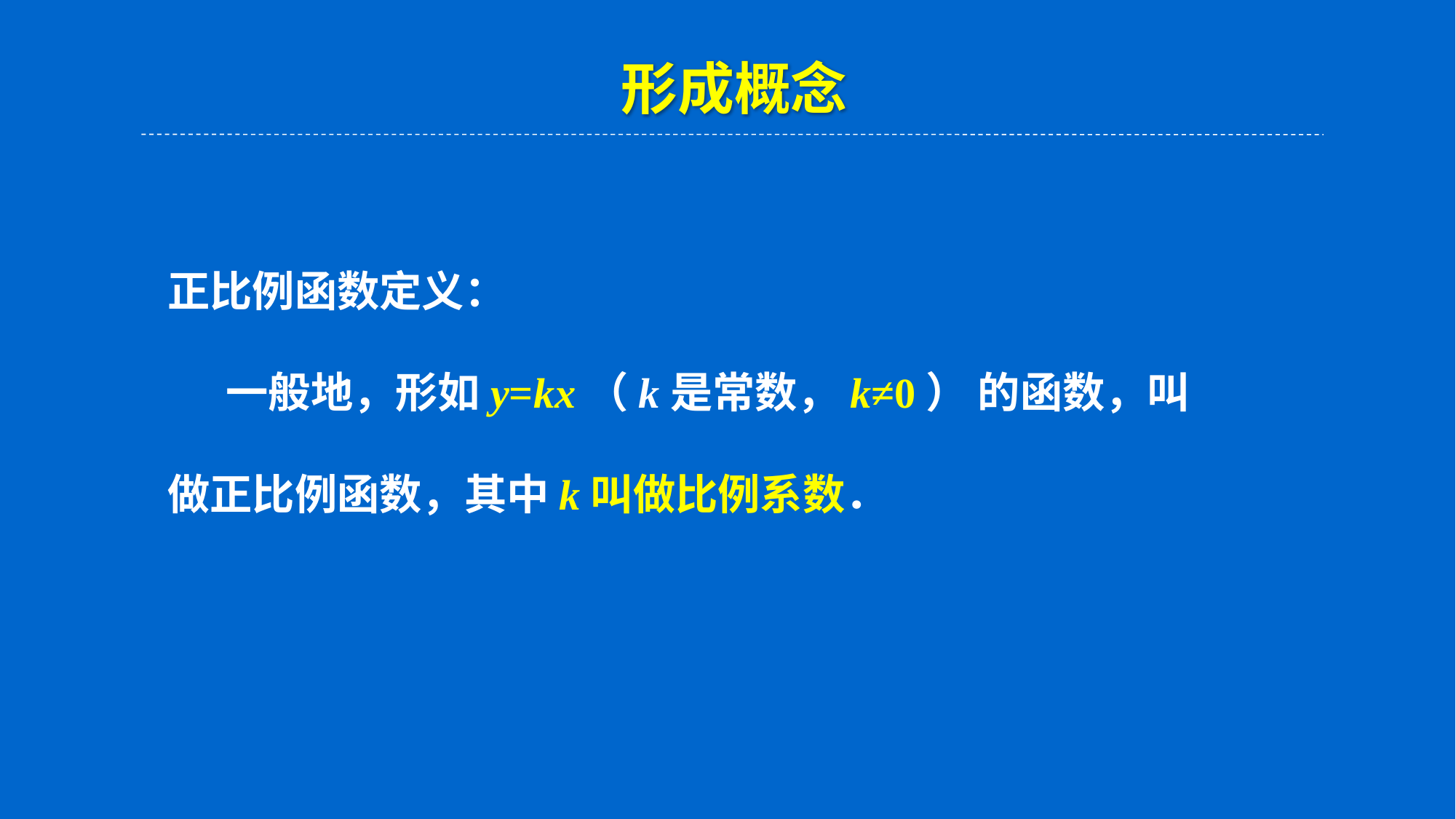

形成概念
正比例函数定义：
     一般地，形如y=kx（k是常数，k≠0） 的函数，叫做正比例函数，其中k叫做比例系数．